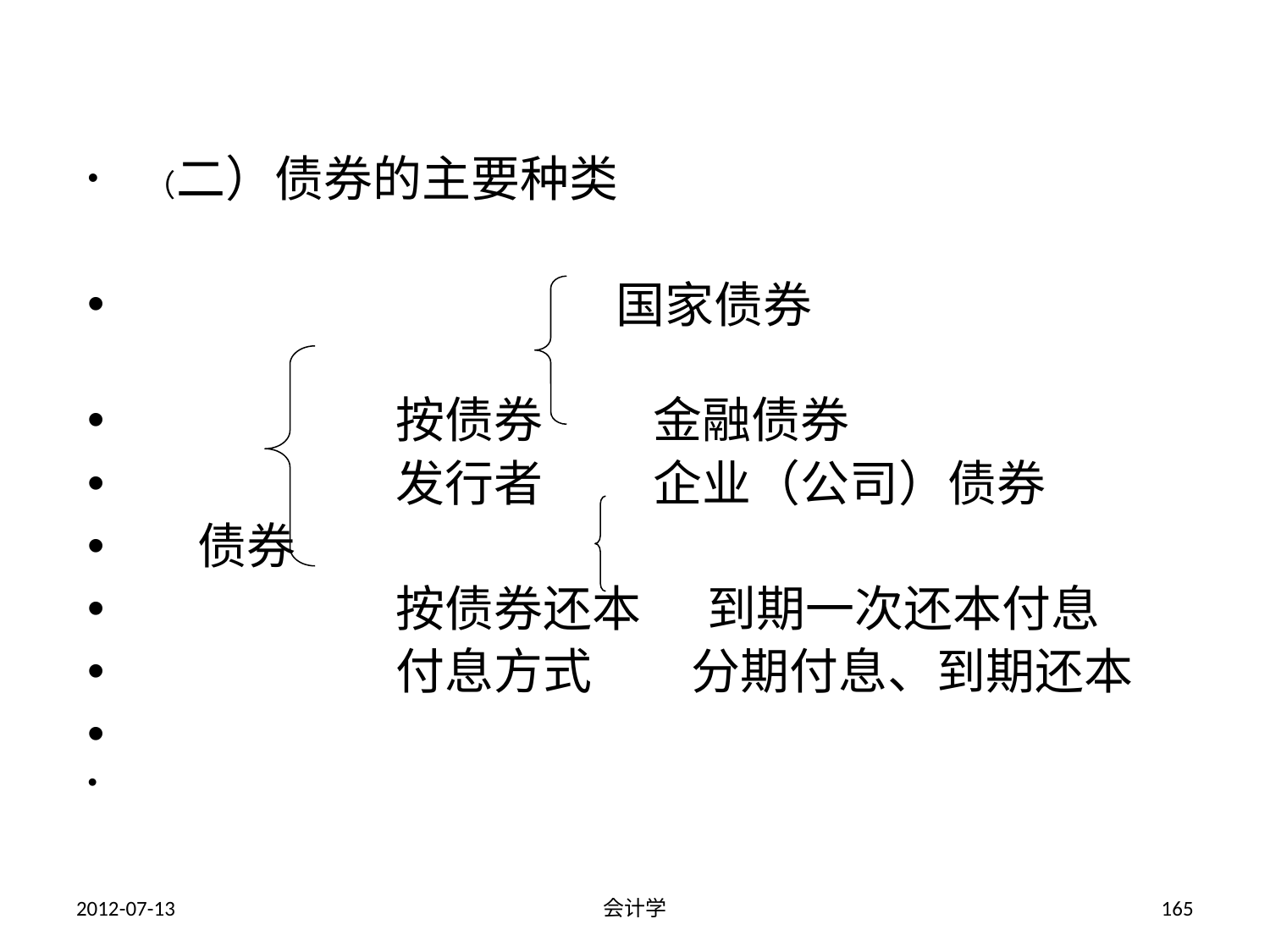

（二）债券的主要种类

                                           国家债券
                       按债券          金融债券
                       发行者          企业（公司）债券
     债券
                       按债券还本      到期一次还本付息
                       付息方式         分期付息、到期还本

2012-07-13
会计学
165